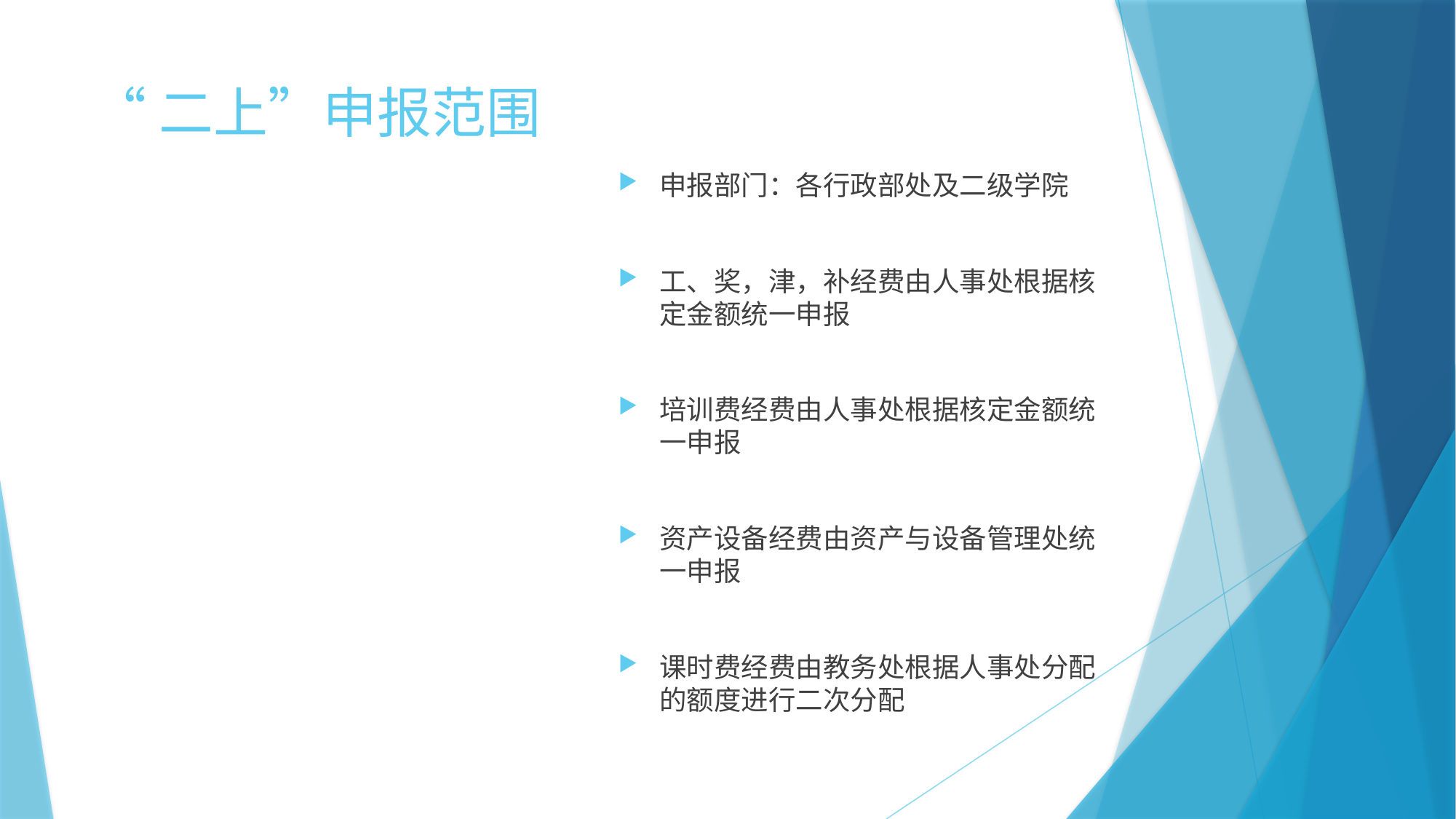

# “二上”申报范围
申报部门：各行政部处及二级学院

工、奖，津，补经费由人事处根据核定金额统一申报

培训费经费由人事处根据核定金额统一申报

资产设备经费由资产与设备管理处统一申报

课时费经费由教务处根据人事处分配的额度进行二次分配